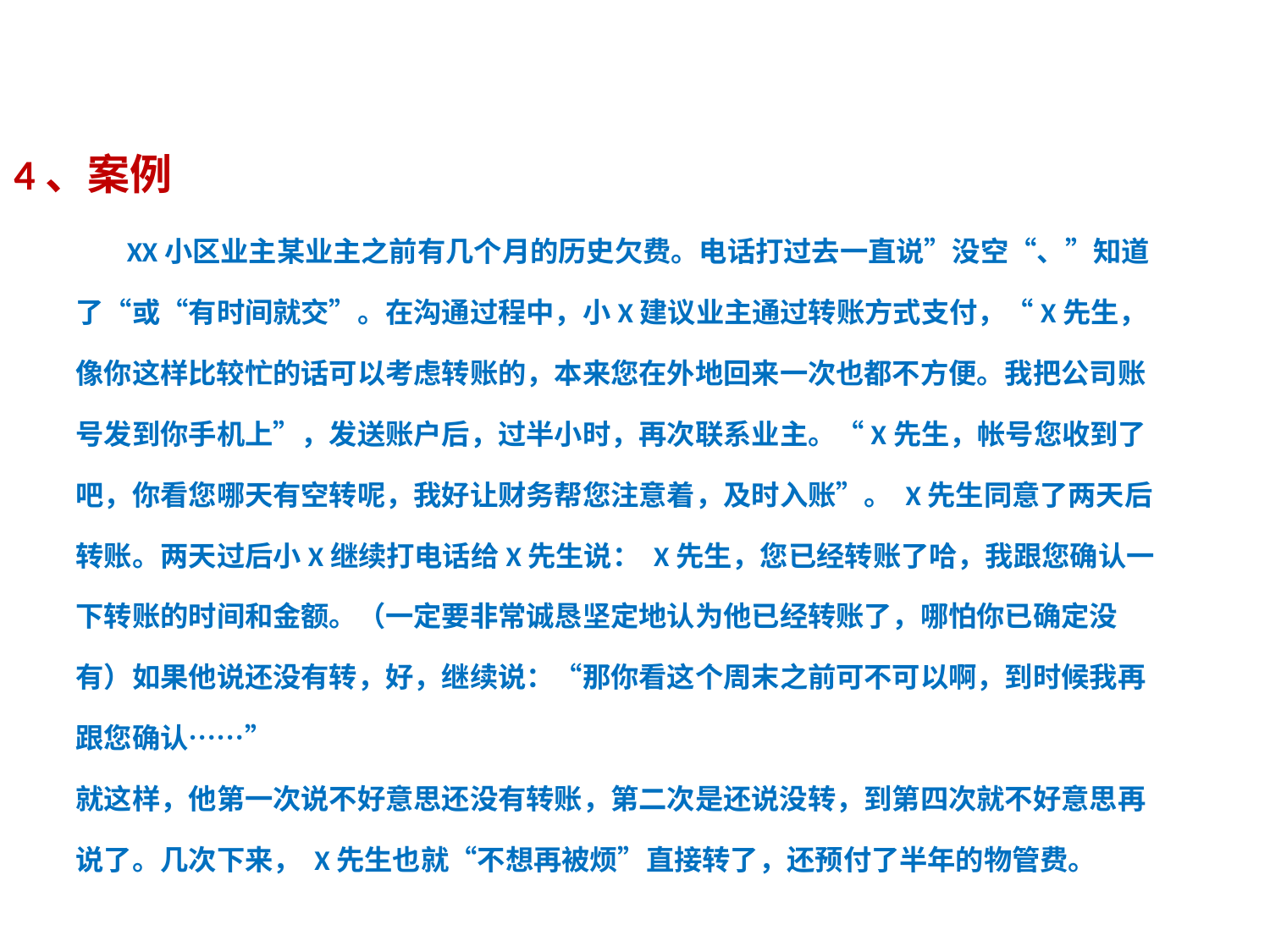

4、案例
        XX小区业主某业主之前有几个月的历史欠费。电话打过去一直说”没空“、”知道了“或“有时间就交”。在沟通过程中，小X建议业主通过转账方式支付，“X先生，像你这样比较忙的话可以考虑转账的，本来您在外地回来一次也都不方便。我把公司账号发到你手机上”，发送账户后，过半小时，再次联系业主。“X先生，帐号您收到了吧，你看您哪天有空转呢，我好让财务帮您注意着，及时入账”。 X先生同意了两天后转账。两天过后小X继续打电话给X先生说： X先生，您已经转账了哈，我跟您确认一下转账的时间和金额。（一定要非常诚恳坚定地认为他已经转账了，哪怕你已确定没有）如果他说还没有转，好，继续说：“那你看这个周末之前可不可以啊，到时候我再跟您确认……”
就这样，他第一次说不好意思还没有转账，第二次是还说没转，到第四次就不好意思再说了。几次下来， X先生也就“不想再被烦”直接转了，还预付了半年的物管费。